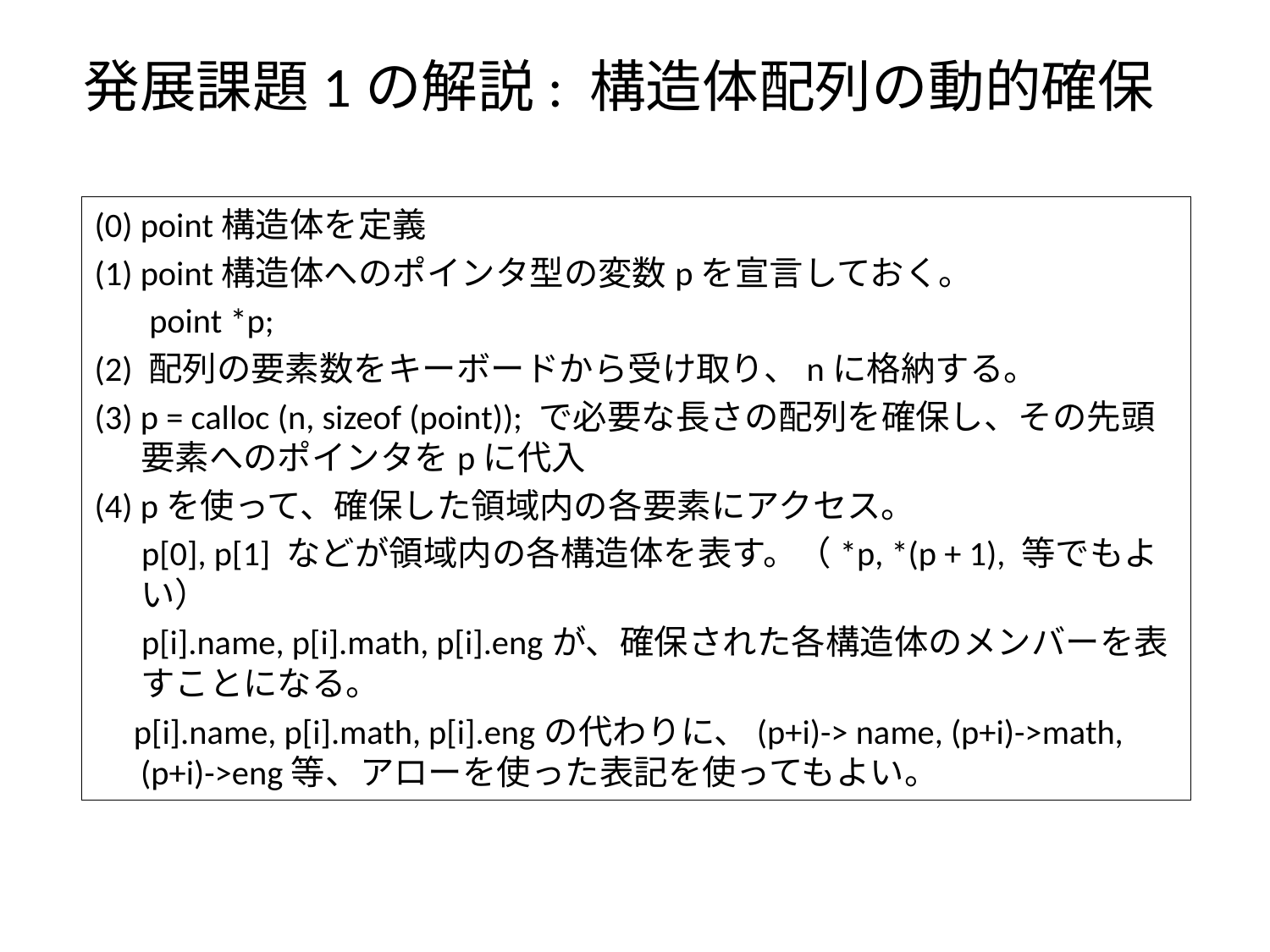

# 発展課題1の解説: 構造体配列の動的確保
(0) point構造体を定義
(1) point構造体へのポインタ型の変数pを宣言しておく。
       point *p;
(2) 配列の要素数をキーボードから受け取り、nに格納する。
(3) p = calloc (n, sizeof (point)); で必要な長さの配列を確保し、その先頭要素へのポインタをpに代入
(4) pを使って、確保した領域内の各要素にアクセス。
      p[0], p[1] などが領域内の各構造体を表す。（*p, *(p + 1), 等でもよい）
      p[i].name, p[i].math, p[i].engが、確保された各構造体のメンバーを表すことになる。
     p[i].name, p[i].math, p[i].engの代わりに、(p+i)-> name, (p+i)->math, (p+i)->eng等、アローを使った表記を使ってもよい。